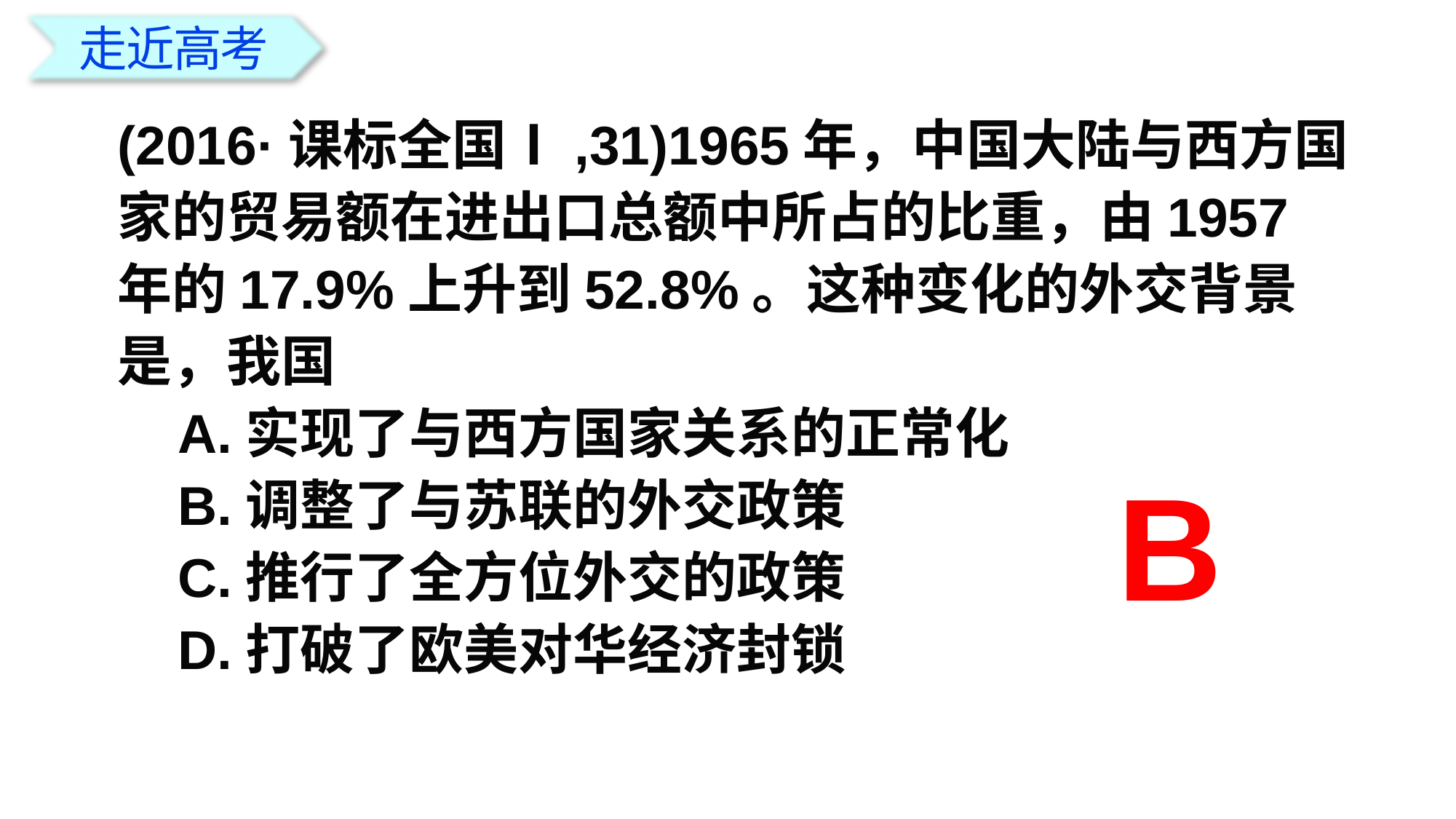

走近高考
(2016·课标全国Ⅰ,31)1965年，中国大陆与西方国家的贸易额在进出口总额中所占的比重，由1957年的17.9%上升到52.8%。这种变化的外交背景是，我国
    A.实现了与西方国家关系的正常化
    B.调整了与苏联的外交政策
    C.推行了全方位外交的政策
    D.打破了欧美对华经济封锁
B